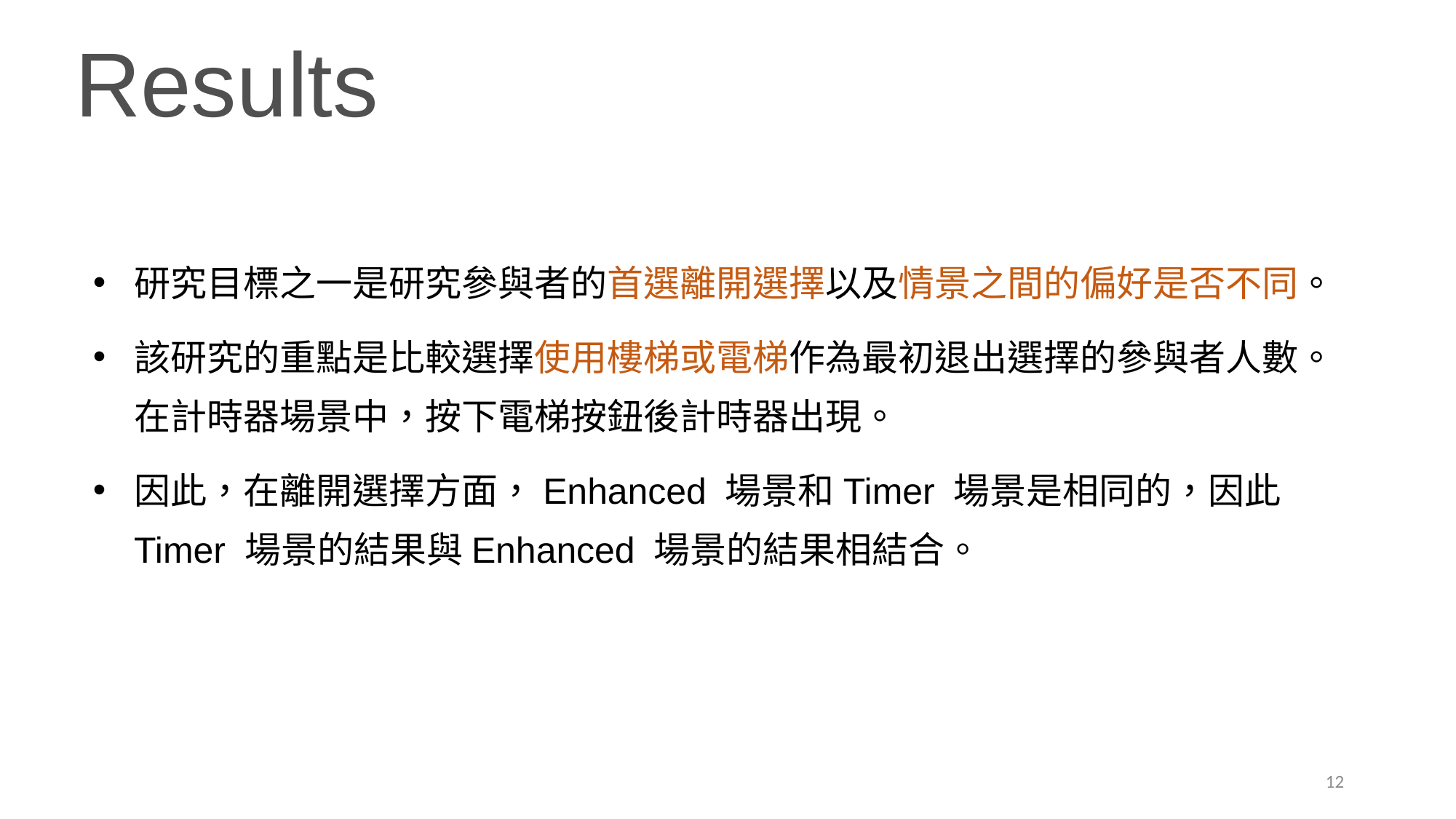

Results
研究目標之一是研究參與者的首選離開選擇以及情景之間的偏好是否不同。
該研究的重點是比較選擇使用樓梯或電梯作為最初退出選擇的參與者人數。在計時器場景中，按下電梯按鈕後計時器出現。
因此，在離開選擇方面，Enhanced 場景和Timer 場景是相同的，因此Timer 場景的結果與Enhanced 場景的結果相結合。
12